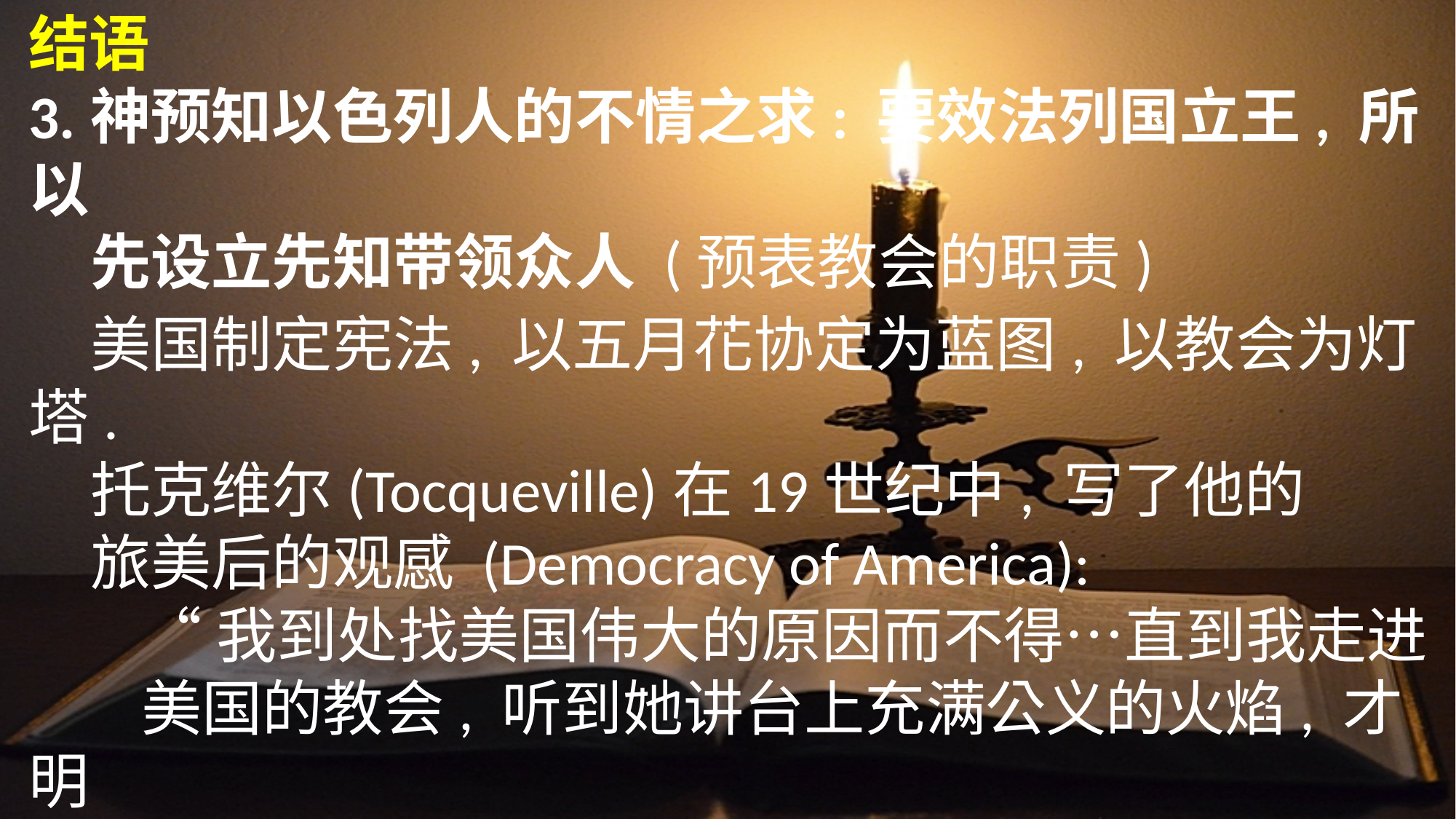

结语
3.	神预知以色列人的不情之求: 要效法列国立王, 所以
	先设立先知带领众人 (预表教会的职责)
	美国制定宪法, 以五月花协定为蓝图, 以教会为灯塔.
	托克维尔(Tocqueville)在19世纪中, 写了他的
	旅美后的观感 (	Democracy of America):
		“我到处找美国伟大的原因而不得…直到我走进
		美国	的教会, 听到她讲台上充满公义的火焰, 才明
		白她属天力量的秘密. 	美国之所以伟大, 是因为美
		国的善良. 	若美国不再善良…美国就不再伟大.”